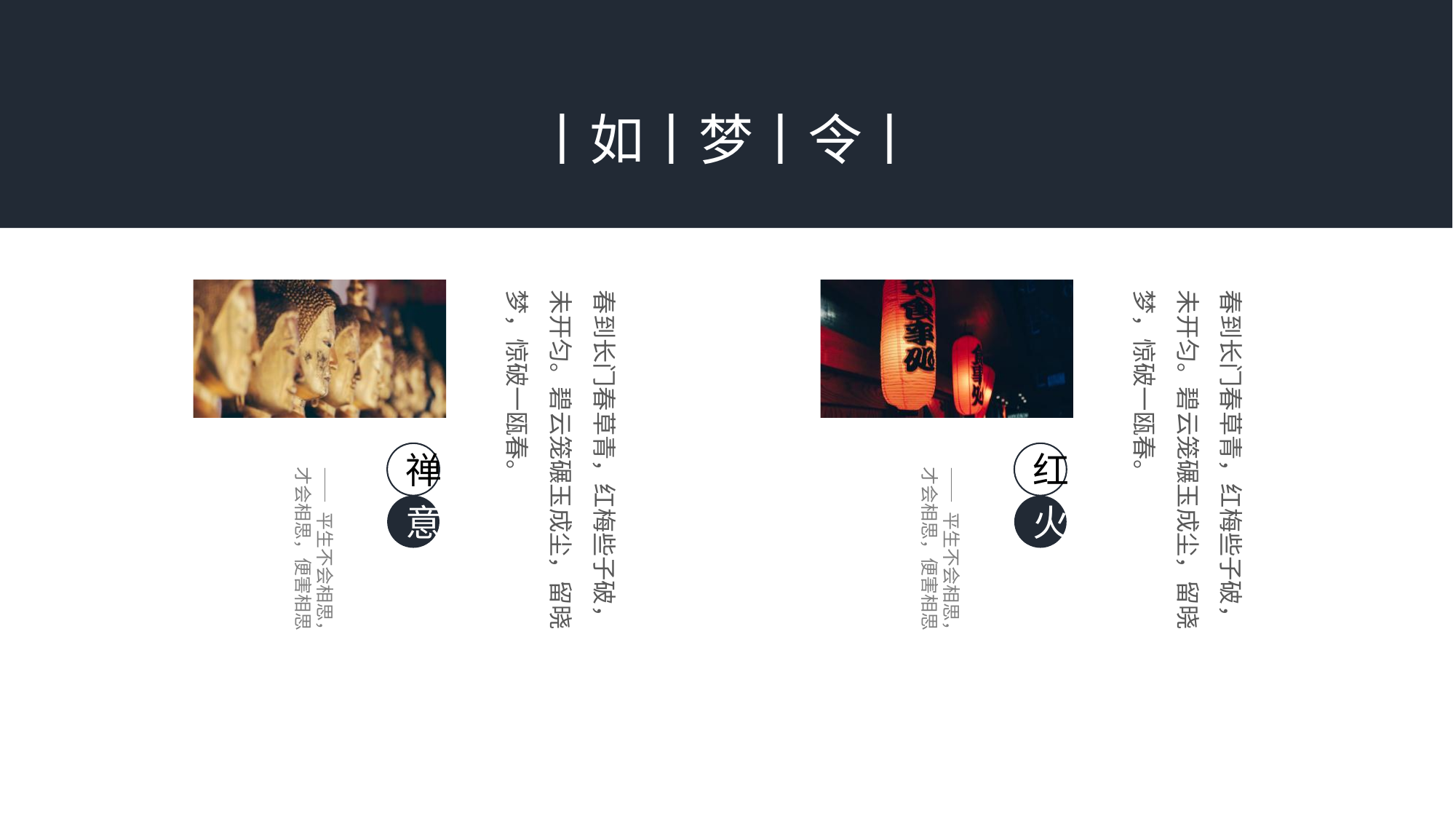

丨如丨梦丨令丨
e7d195523061f1c0600ade85ab8d19863d296bbd6d3c8047FB0A4867354E4F1E3A7DEAE3C4C4B5C9777EC9E9D7F78045DB0296A4194571101A21F67FC7D6C39966CE50B69116E2EE84E571E25F3C0CCEDBCCB74C937E7F396D71A888B126D21513871AA7439D6392762E6C1AA428C1D9C8D0DE41CFB4AC25C98DD25A16AF93BC857ADECA9648277B

春到长门春草青，红梅些子破，未开匀。碧云笼碾玉成尘，留晓梦，惊破一瓯春。

春到长门春草青，红梅些子破，未开匀。碧云笼碾玉成尘，留晓梦，惊破一瓯春。
禅
红
—— 平生不会相思，才会相思，便害相思
—— 平生不会相思，才会相思，便害相思
意
火